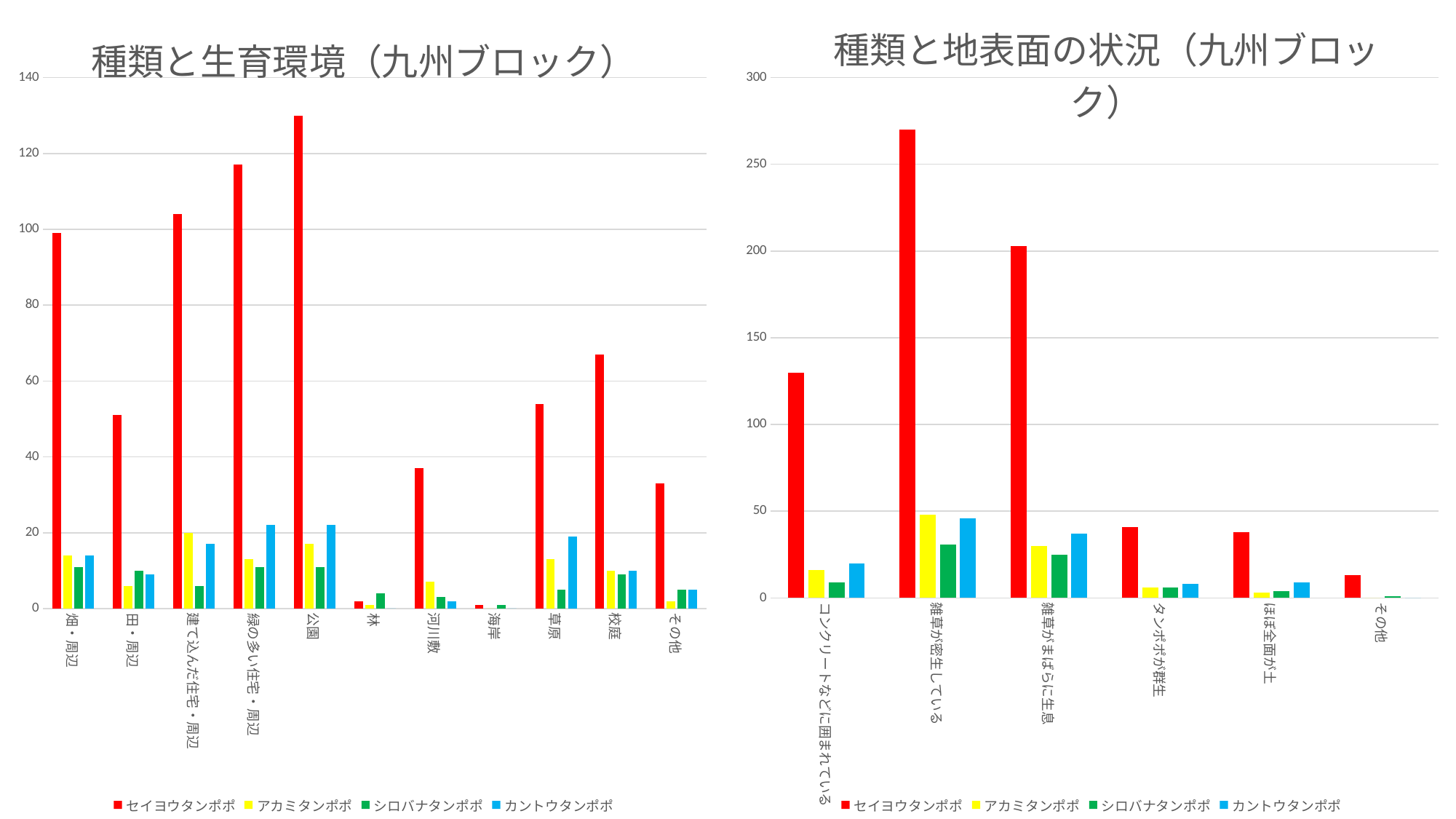

### Chart: 種類と生育環境（九州ブロック）

| Category | セイヨウタンポポ | アカミタンポポ | シロバナタンポポ | カントウタンポポ |
|---|---|---|---|---|
| 畑・周辺 | 99.0 | 14.0 | 11.0 | 14.0 |
| 田・周辺 | 51.0 | 6.0 | 10.0 | 9.0 |
| 建て込んだ住宅・周辺 | 104.0 | 20.0 | 6.0 | 17.0 |
| 緑の多い住宅・周辺 | 117.0 | 13.0 | 11.0 | 22.0 |
| 公園 | 130.0 | 17.0 | 11.0 | 22.0 |
| 林 | 2.0 | 1.0 | 4.0 | 0.0 |
| 河川敷 | 37.0 | 7.0 | 3.0 | 2.0 |
| 海岸 | 1.0 | 0.0 | 1.0 | 0.0 |
| 草原 | 54.0 | 13.0 | 5.0 | 19.0 |
| 校庭 | 67.0 | 10.0 | 9.0 | 10.0 |
| その他 | 33.0 | 2.0 | 5.0 | 5.0 |

### Chart: 種類と地表面の状況（九州ブロック）

| Category | セイヨウタンポポ | アカミタンポポ | シロバナタンポポ | カントウタンポポ |
|---|---|---|---|---|
| コンクリートなどに囲まれている | 130.0 | 16.0 | 9.0 | 20.0 |
| 雑草が密生している | 270.0 | 48.0 | 31.0 | 46.0 |
| 雑草がまばらに生息 | 203.0 | 30.0 | 25.0 | 37.0 |
| タンポポが群生 | 41.0 | 6.0 | 6.0 | 8.0 |
| ほぼ全面が土 | 38.0 | 3.0 | 4.0 | 9.0 |
| その他 | 13.0 | 0.0 | 1.0 | 0.0 |